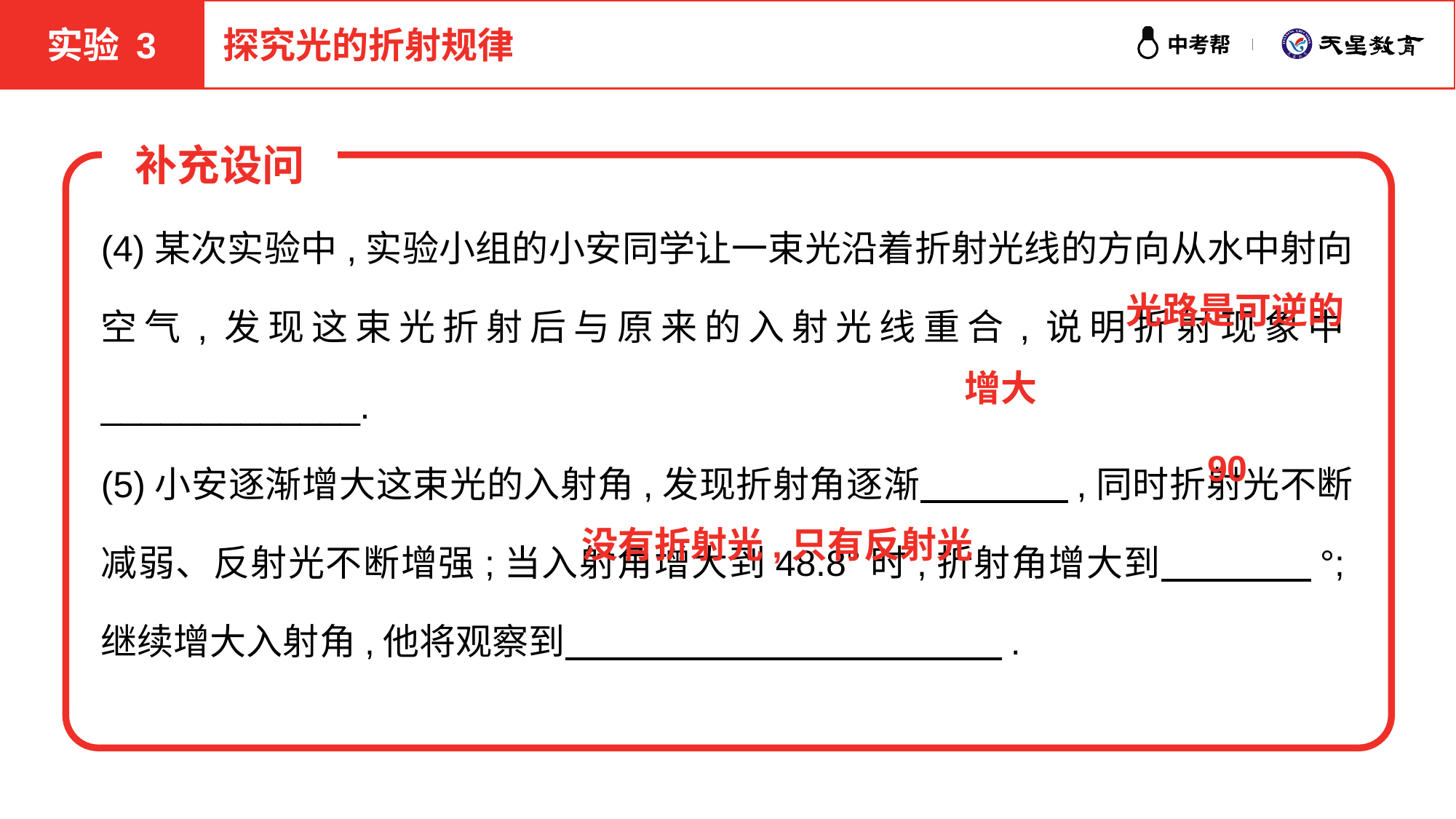

实验 3
探究光的折射规律
补充设问

(4)某次实验中,实验小组的小安同学让一束光沿着折射光线的方向从水中射向空气,发现这束光折射后与原来的入射光线重合,说明折射现象中_____________.
(5)小安逐渐增大这束光的入射角,发现折射角逐渐　　　　,同时折射光不断减弱、反射光不断增强;当入射角增大到48.8°时,折射角增大到　　　　°;继续增大入射角,他将观察到　　　　　　　　　　　　.
光路是可逆的
增大
90
没有折射光,只有反射光